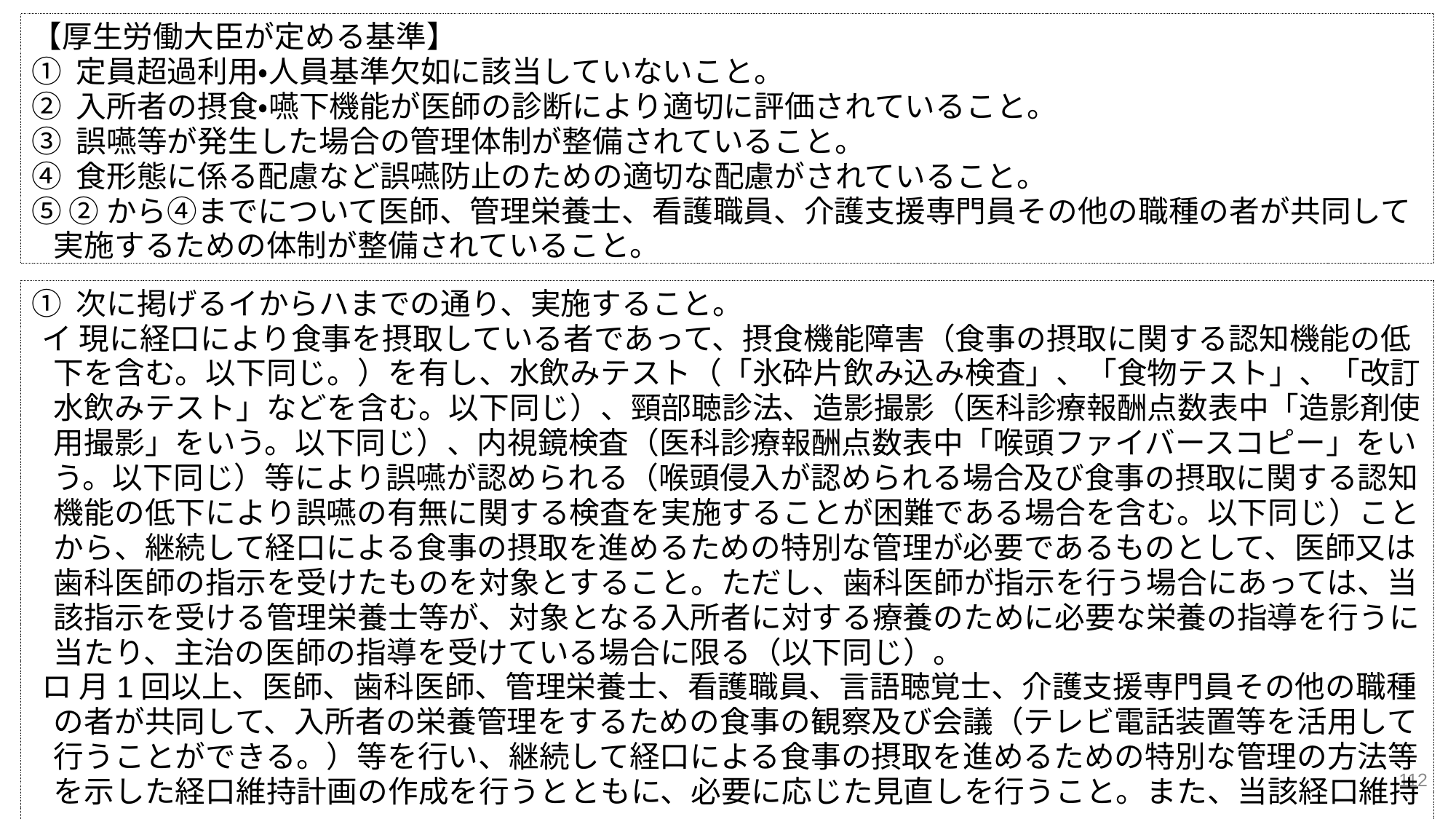

【厚生労働大臣が定める基準】
① 定員超過利用・人員基準欠如に該当していないこと。
② 入所者の摂食・嚥下機能が医師の診断により適切に評価されていること。
③ 誤嚥等が発生した場合の管理体制が整備されていること。
④ 食形態に係る配慮など誤嚥防止のための適切な配慮がされていること。
⑤ ②から④までについて医師、管理栄養士、看護職員、介護支援専門員その他の職種の者が共同して実施するための体制が整備されていること。
① 次に掲げるイからハまでの通り、実施すること。
イ 現に経口により食事を摂取している者であって、摂食機能障害（食事の摂取に関する認知機能の低下を含む。以下同じ。）を有し、水飲みテスト（「氷砕片飲み込み検査」、「食物テスト」、「改訂水飲みテスト」などを含む。以下同じ）、頸部聴診法、造影撮影（医科診療報酬点数表中「造影剤使用撮影」をいう。以下同じ）、内視鏡検査（医科診療報酬点数表中「喉頭ファイバースコピー」をいう。以下同じ）等により誤嚥が認められる（喉頭侵入が認められる場合及び食事の摂取に関する認知機能の低下により誤嚥の有無に関する検査を実施することが困難である場合を含む。以下同じ）ことから、継続して経口による食事の摂取を進めるための特別な管理が必要であるものとして、医師又は歯科医師の指示を受けたものを対象とすること。ただし、歯科医師が指示を行う場合にあっては、当該指示を受ける管理栄養士等が、対象となる入所者に対する療養のために必要な栄養の指導を行うに当たり、主治の医師の指導を受けている場合に限る（以下同じ）。
ロ 月1回以上、医師、歯科医師、管理栄養士、看護職員、言語聴覚士、介護支援専門員その他の職種の者が共同して、入所者の栄養管理をするための食事の観察及び会議（テレビ電話装置等を活用して行うことができる。）等を行い、継続して経口による食事の摂取を進めるための特別な管理の方法等を示した経口維持計画の作成を行うとともに、必要に応じた見直しを行うこと。また、当該経口維持

112